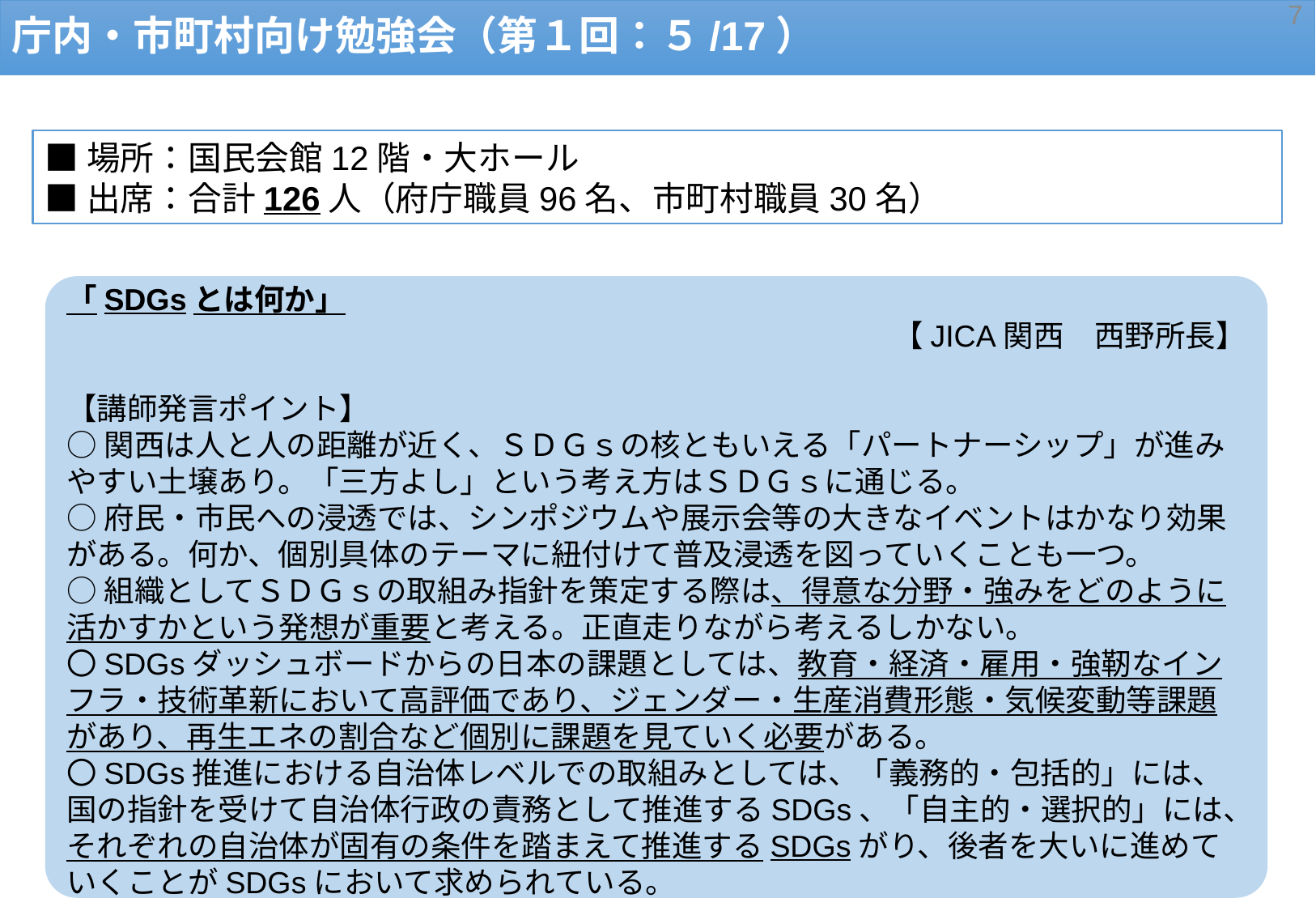

7
庁内・市町村向け勉強会（第１回：５/17）
■場所：国民会館12階・大ホール
■出席：合計126人（府庁職員96名、市町村職員30名）
「SDGsとは何か」
					【JICA関西　西野所長】

【講師発言ポイント】
○関西は人と人の距離が近く、ＳＤＧｓの核ともいえる「パートナーシップ」が進みやすい土壌あり。「三方よし」という考え方はＳＤＧｓに通じる。
○府民・市民への浸透では、シンポジウムや展示会等の大きなイベントはかなり効果がある。何か、個別具体のテーマに紐付けて普及浸透を図っていくことも一つ。
○組織としてＳＤＧｓの取組み指針を策定する際は、得意な分野・強みをどのように活かすかという発想が重要と考える。正直走りながら考えるしかない。
〇SDGsダッシュボードからの日本の課題としては、教育・経済・雇用・強靭なインフラ・技術革新において高評価であり、ジェンダー・生産消費形態・気候変動等課題があり、再生エネの割合など個別に課題を見ていく必要がある。
〇SDGs推進における自治体レベルでの取組みとしては、「義務的・包括的」には、国の指針を受けて自治体行政の責務として推進するSDGs、「自主的・選択的」には、それぞれの自治体が固有の条件を踏まえて推進するSDGsがり、後者を大いに進めていくことがSDGsにおいて求められている。